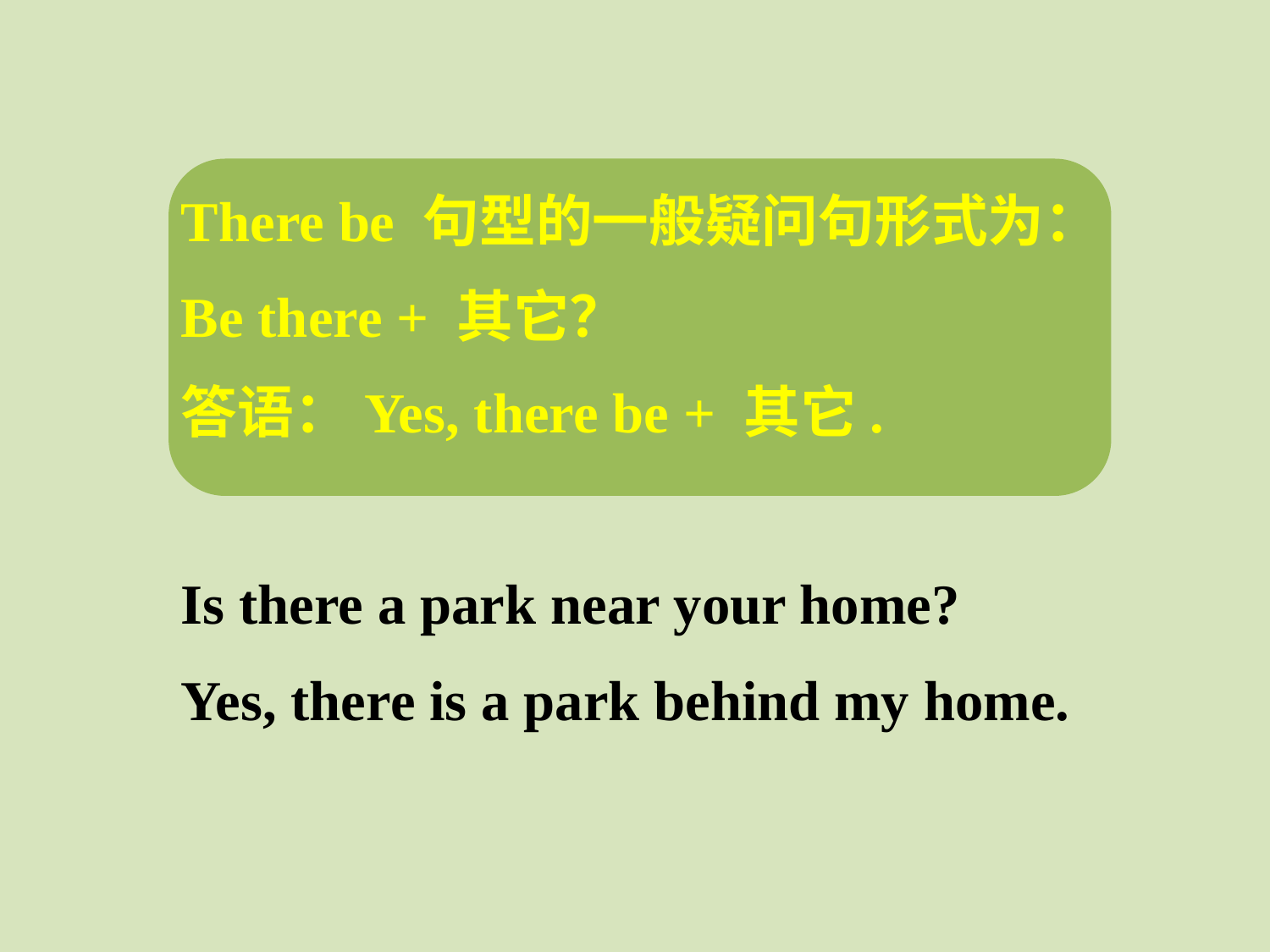

There be 句型的一般疑问句形式为：
Be there + 其它？
答语：Yes, there be + 其它.

Is there a park near your home?
Yes, there is a park behind my home.